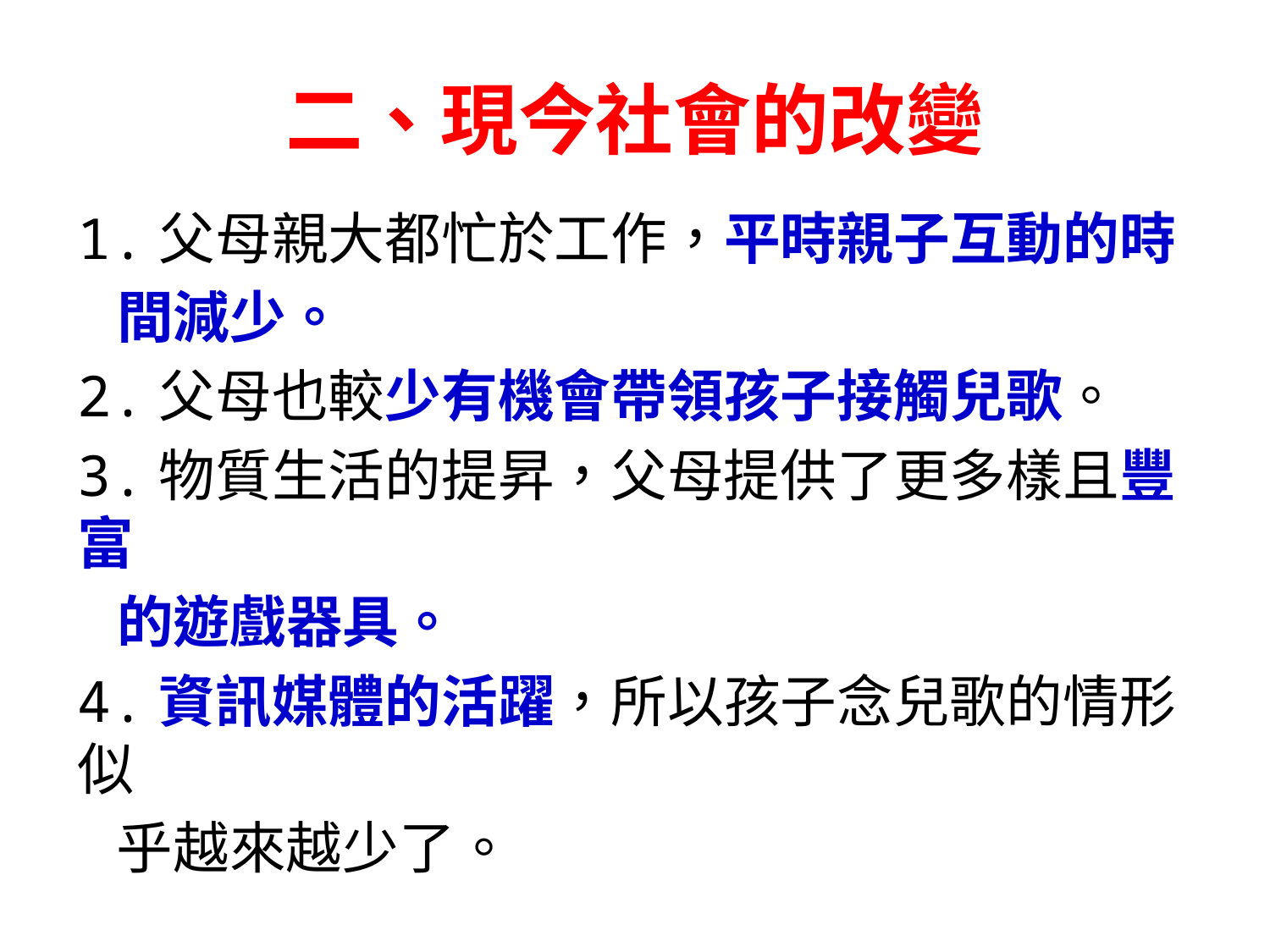

# 二、現今社會的改變
1.父母親大都忙於工作，平時親子互動的時
  間減少。
2.父母也較少有機會帶領孩子接觸兒歌。
3.物質生活的提昇，父母提供了更多樣且豐富
  的遊戲器具。
4.資訊媒體的活躍，所以孩子念兒歌的情形似
  乎越來越少了。